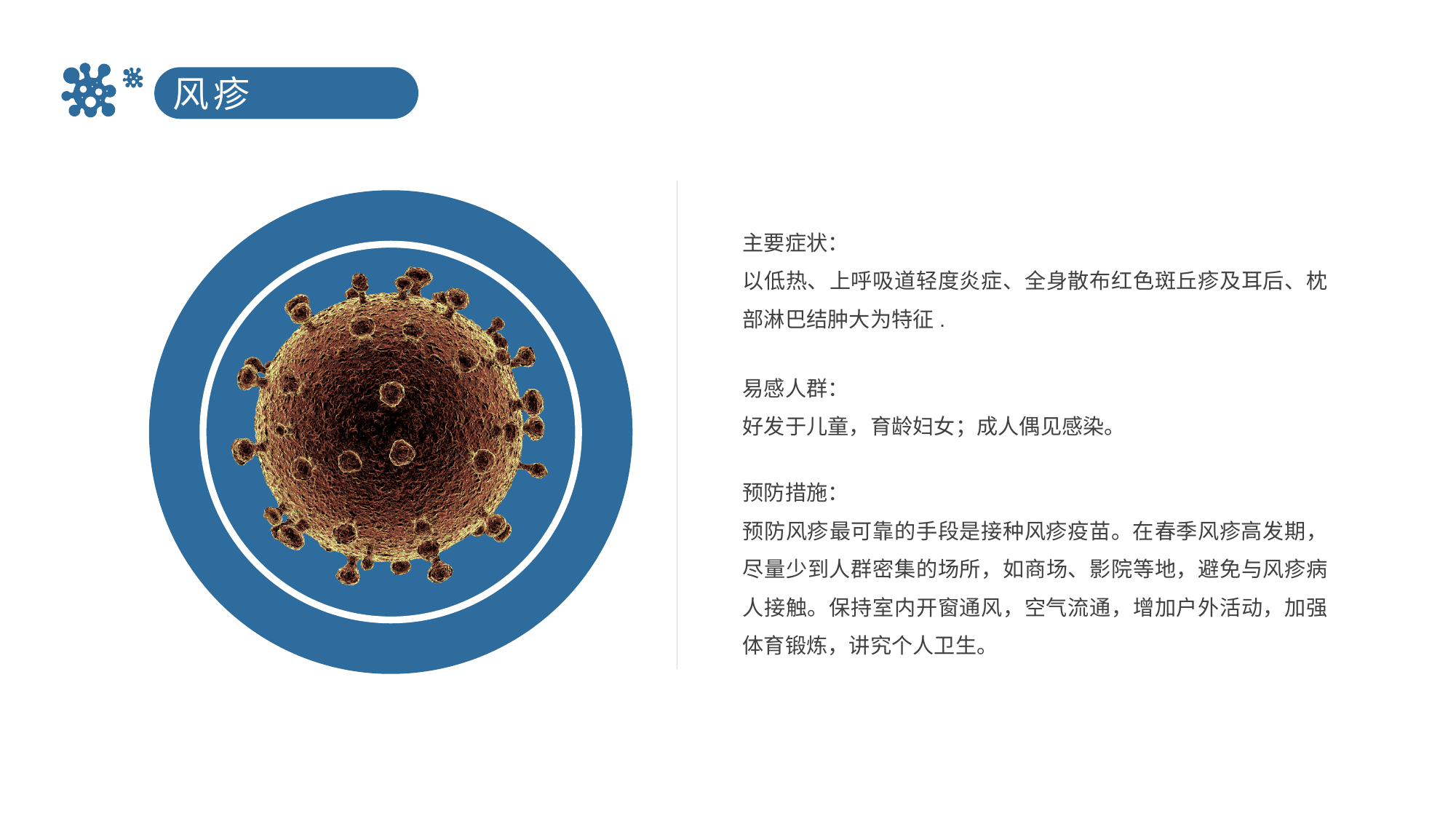

风疹

主要症状：
以低热、上呼吸道轻度炎症、全身散布红色斑丘疹及耳后、枕部淋巴结肿大为特征.

易感人群：
好发于儿童，育龄妇女；成人偶见感染。
预防措施：
预防风疹最可靠的手段是接种风疹疫苗。在春季风疹高发期，尽量少到人群密集的场所，如商场、影院等地，避免与风疹病人接触。保持室内开窗通风，空气流通，增加户外活动，加强体育锻炼，讲究个人卫生。